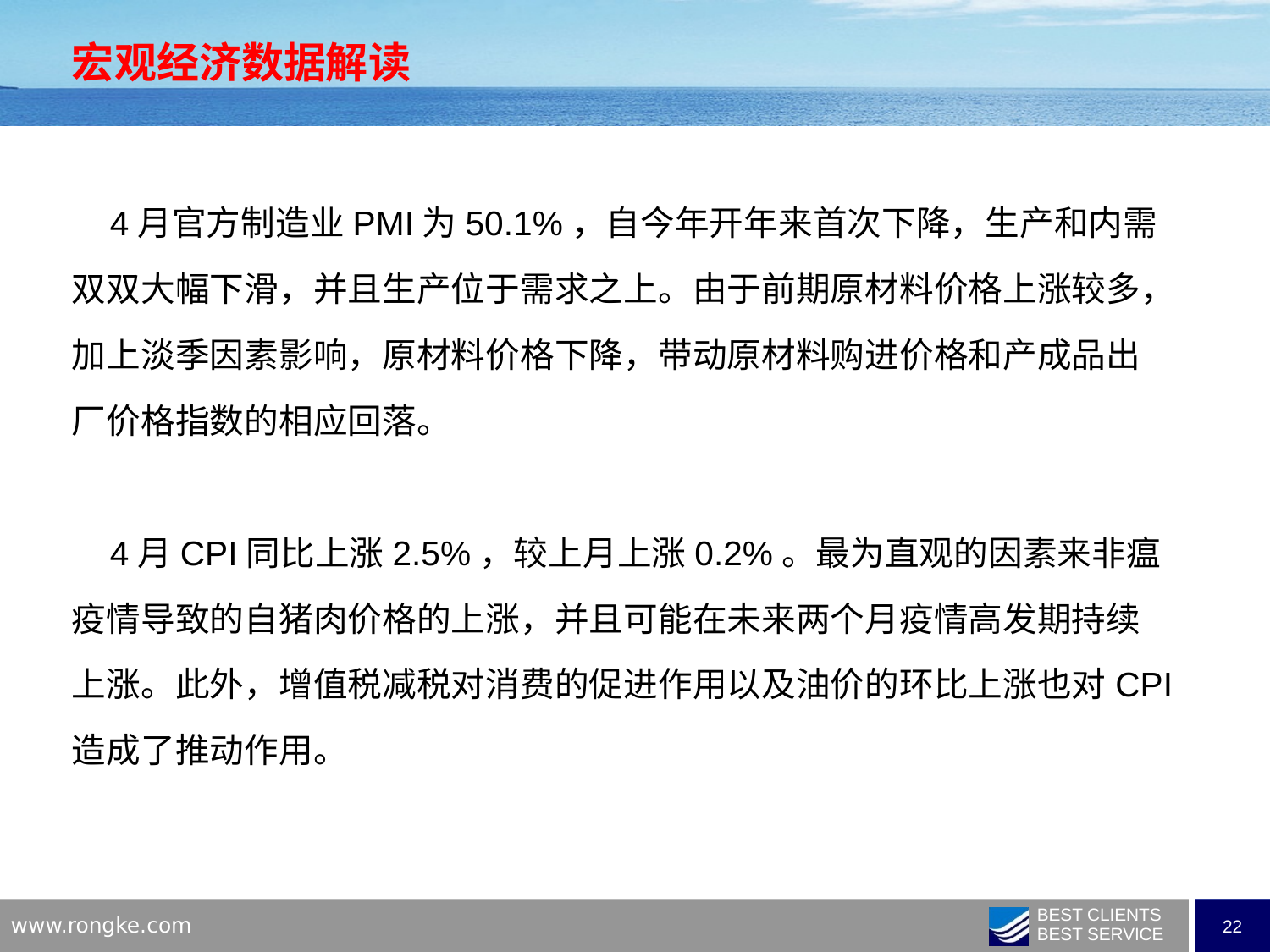

宏观经济数据解读

    4月官方制造业PMI为50.1%，自今年开年来首次下降，生产和内需双双大幅下滑，并且生产位于需求之上。由于前期原材料价格上涨较多，加上淡季因素影响，原材料价格下降，带动原材料购进价格和产成品出厂价格指数的相应回落。

    4月CPI同比上涨2.5%，较上月上涨0.2%。最为直观的因素来非瘟疫情导致的自猪肉价格的上涨，并且可能在未来两个月疫情高发期持续上涨。此外，增值税减税对消费的促进作用以及油价的环比上涨也对CPI造成了推动作用。